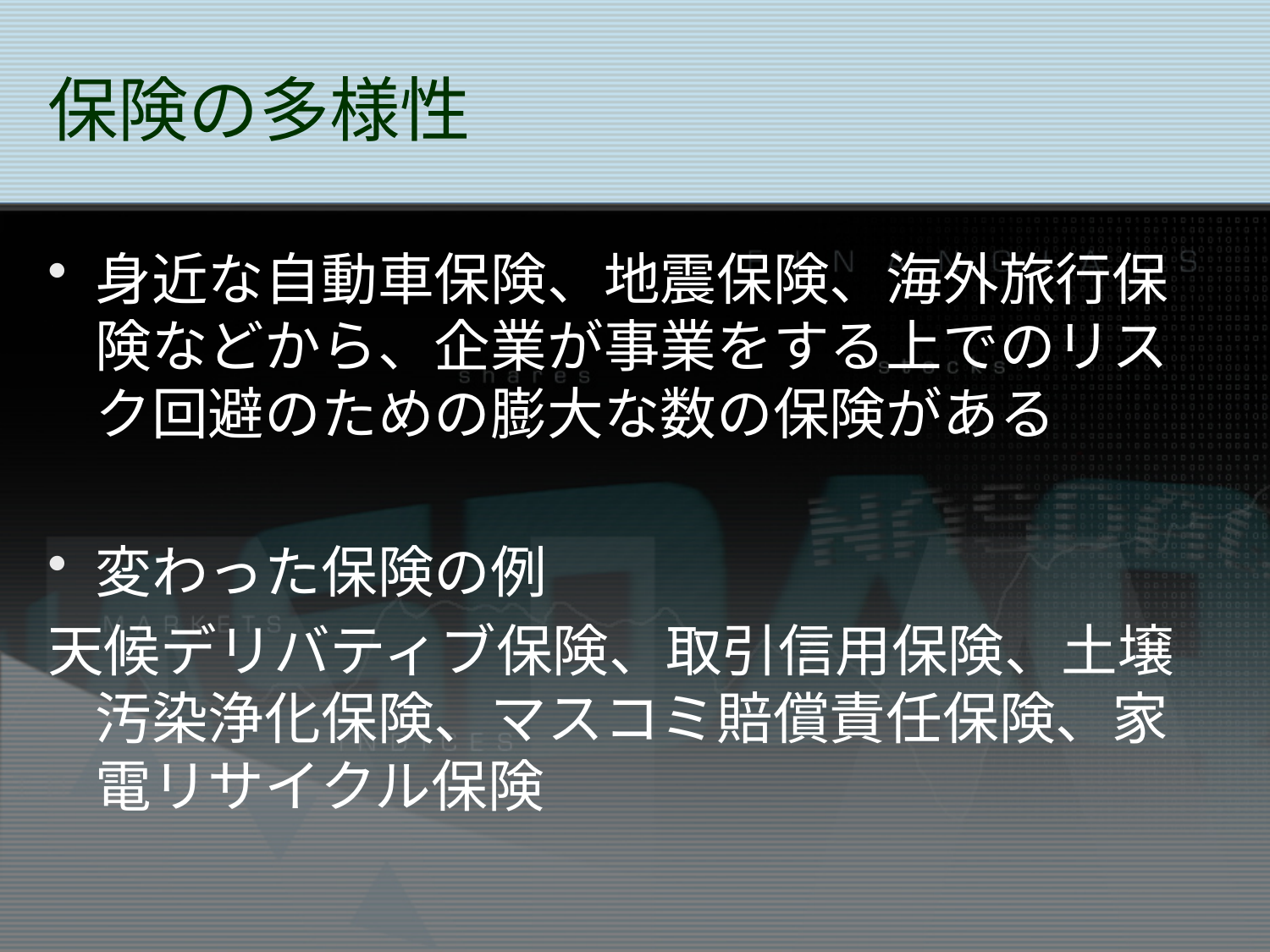

# 保険の多様性
身近な自動車保険、地震保険、海外旅行保険などから、企業が事業をする上でのリスク回避のための膨大な数の保険がある

変わった保険の例
天候デリバティブ保険、取引信用保険、土壌汚染浄化保険、マスコミ賠償責任保険、家電リサイクル保険